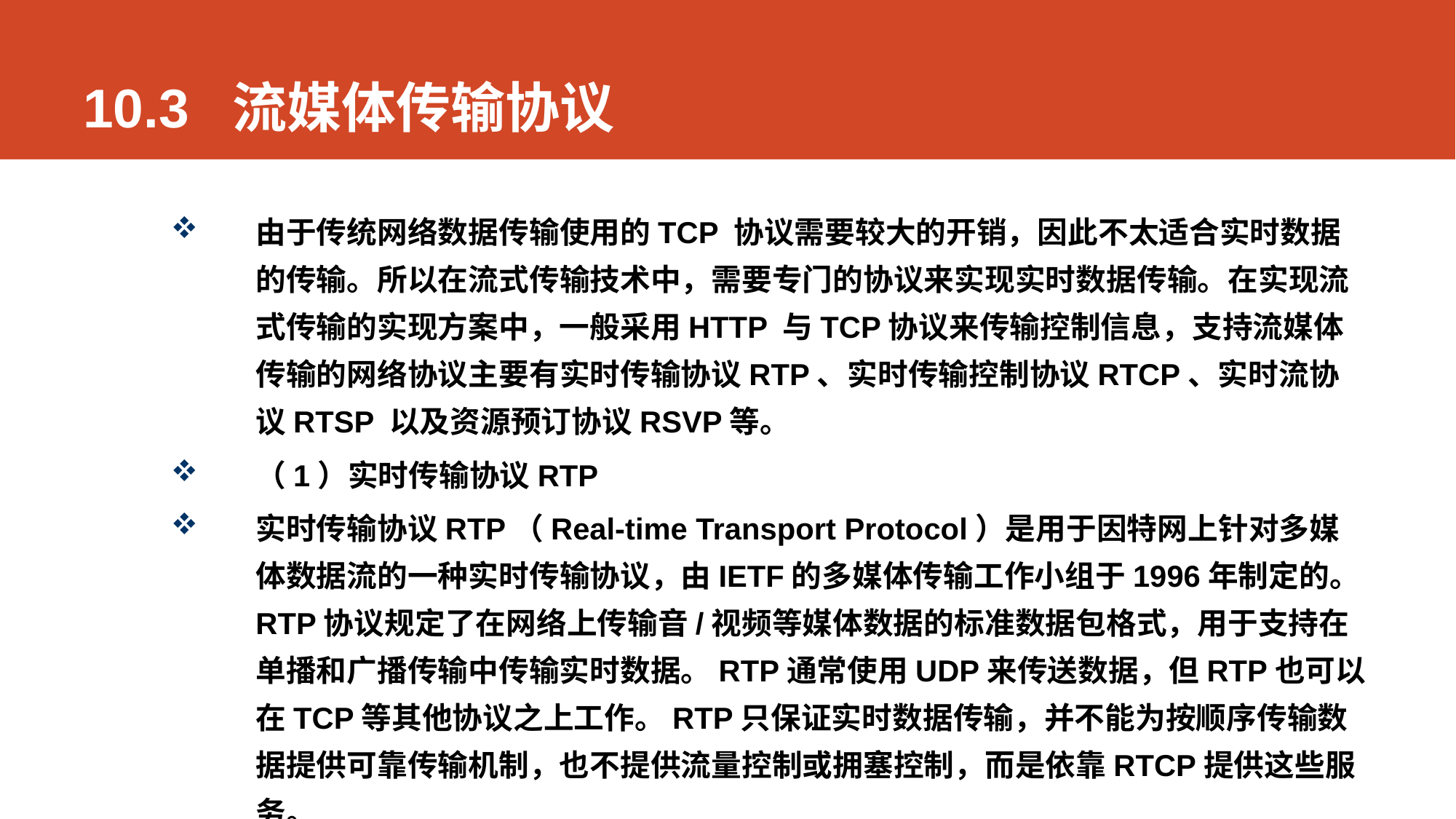

# 10.3  流媒体传输协议
由于传统网络数据传输使用的TCP 协议需要较大的开销，因此不太适合实时数据的传输。所以在流式传输技术中，需要专门的协议来实现实时数据传输。在实现流式传输的实现方案中，一般采用HTTP 与TCP协议来传输控制信息，支持流媒体传输的网络协议主要有实时传输协议RTP、实时传输控制协议RTCP、实时流协议RTSP 以及资源预订协议RSVP等。
（1）实时传输协议RTP
实时传输协议RTP（Real-time Transport Protocol）是用于因特网上针对多媒体数据流的一种实时传输协议，由IETF的多媒体传输工作小组于1996年制定的。RTP协议规定了在网络上传输音/视频等媒体数据的标准数据包格式，用于支持在单播和广播传输中传输实时数据。RTP通常使用UDP来传送数据，但RTP也可以在TCP等其他协议之上工作。RTP只保证实时数据传输，并不能为按顺序传输数据提供可靠传输机制，也不提供流量控制或拥塞控制，而是依靠RTCP提供这些服务。